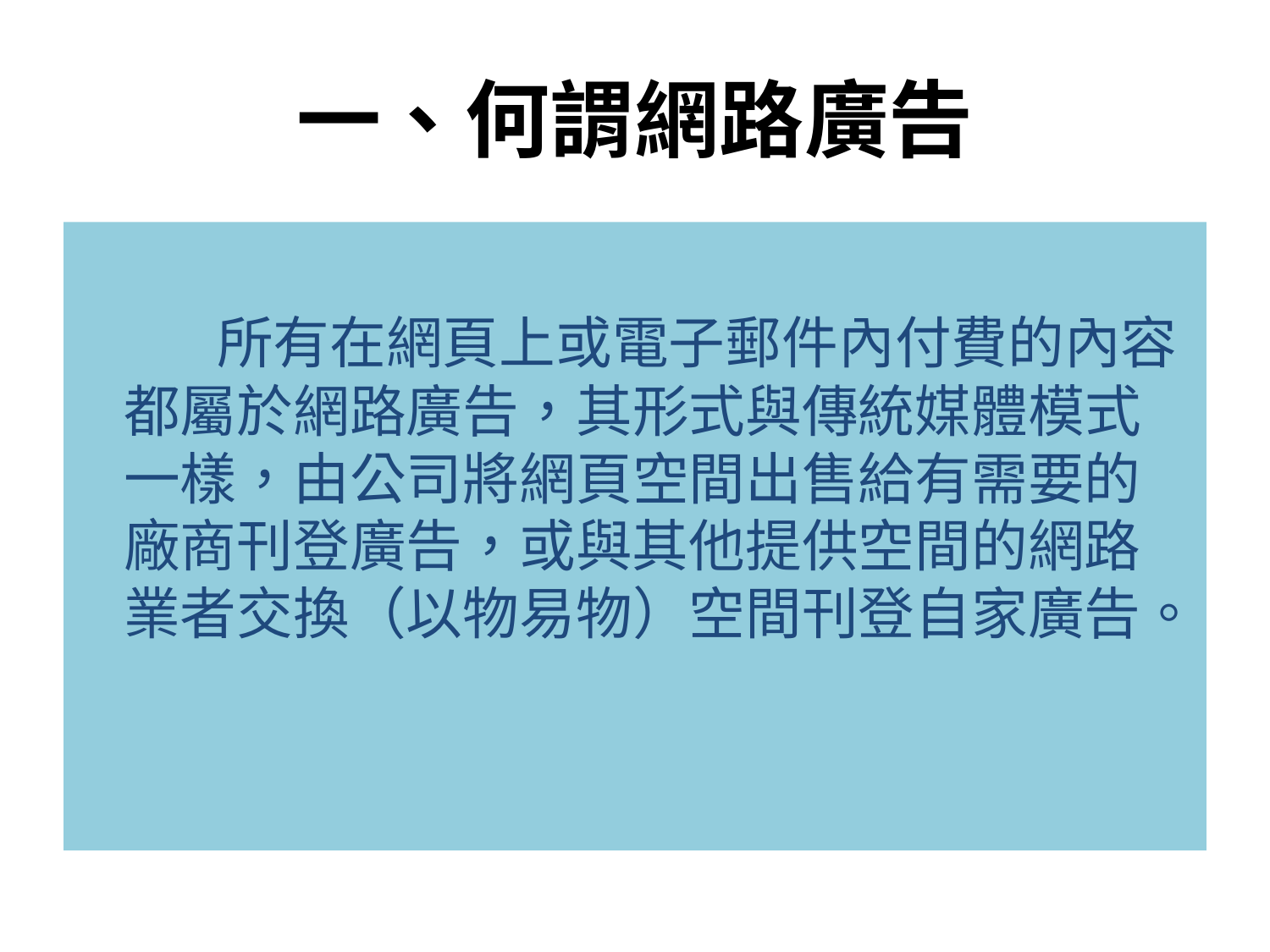

# 一、何謂網路廣告

          所有在網頁上或電子郵件內付費的內容都屬於網路廣告，其形式與傳統媒體模式一樣，由公司將網頁空間出售給有需要的廠商刊登廣告，或與其他提供空間的網路業者交換（以物易物）空間刊登自家廣告。